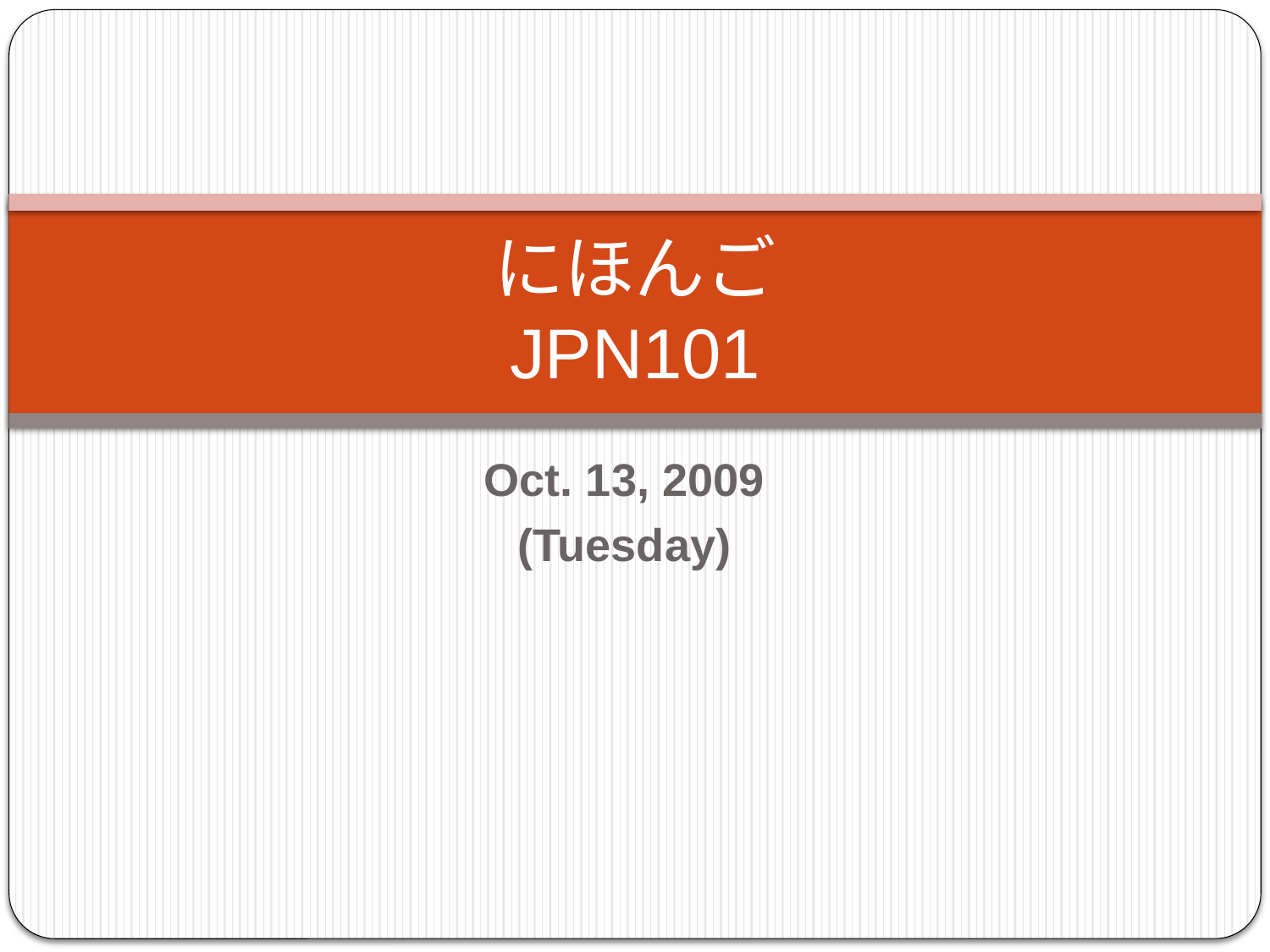

# にほんご JPN101
Oct. 13, 2009
(Tuesday)